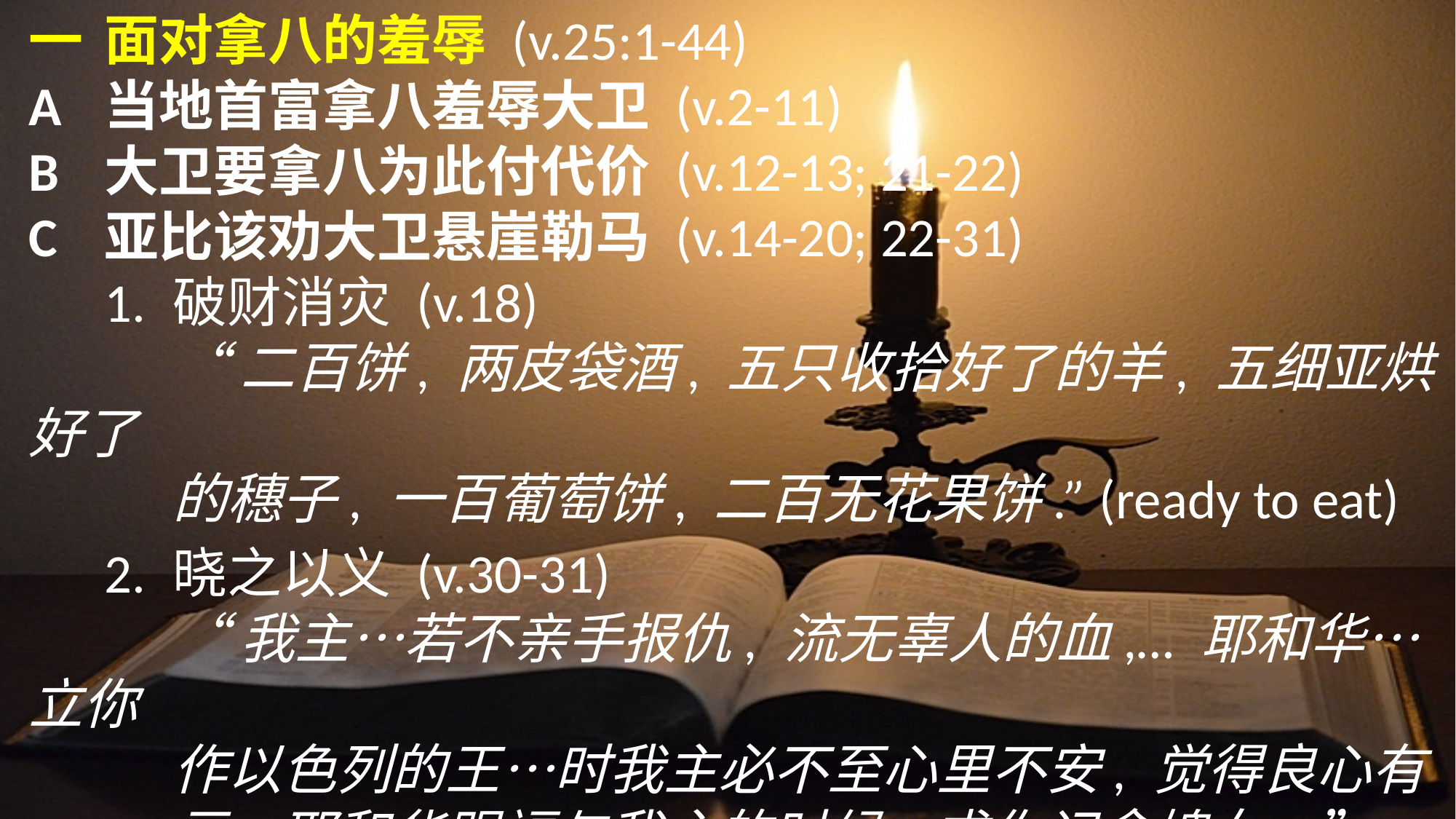

一	面对拿八的羞辱 (v.25:1-44)
A	当地首富拿八羞辱大卫 (v.2-11)
B	大卫要拿八为此付代价 (v.12-13; 21-22)
C	亚比该劝大卫悬崖勒马 (v.14-20; 22-31)
	1.	破财消灾 (v.18)
		“二百饼, 两皮袋酒, 五只收拾好了的羊, 五细亚烘好了
		的穗子, 一百葡萄饼, 二百无花果饼.” (ready to eat)
	2.	晓之以义 (v.30-31)
		“我主…若不亲手报仇, 流无辜人的血,… 耶和华…立你
		作以色列的王…时我主必不至心里不安, 觉得良心有
		亏. 耶和华赐福与我主的时候, 求你记念婢女…”
	3.	娶亚比该为妻 (v.39-42)